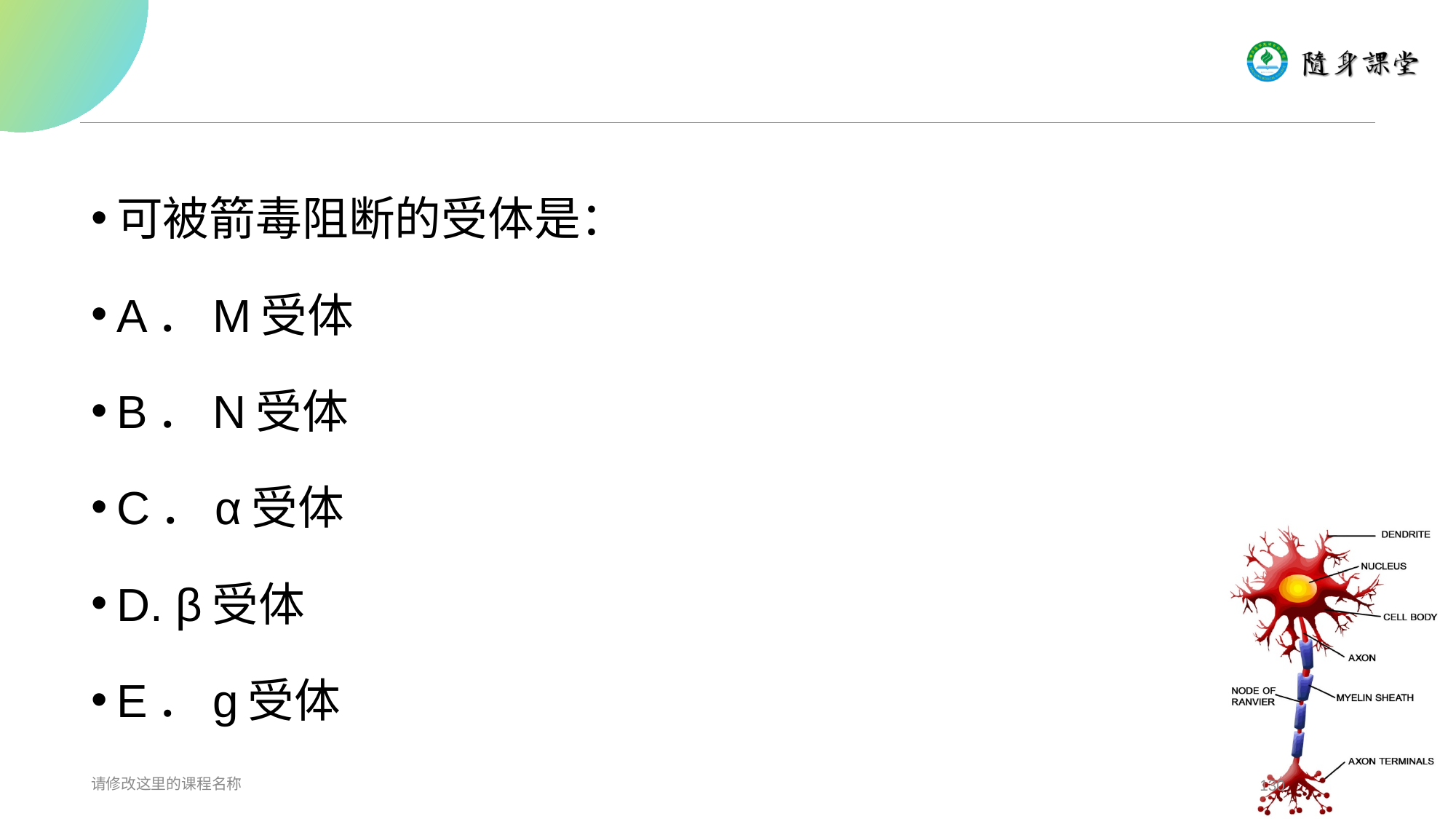

#
可被箭毒阻断的受体是：
A．M受体
B．N受体
C．α受体
D. β受体
E．ɡ受体
请修改这里的课程名称
130